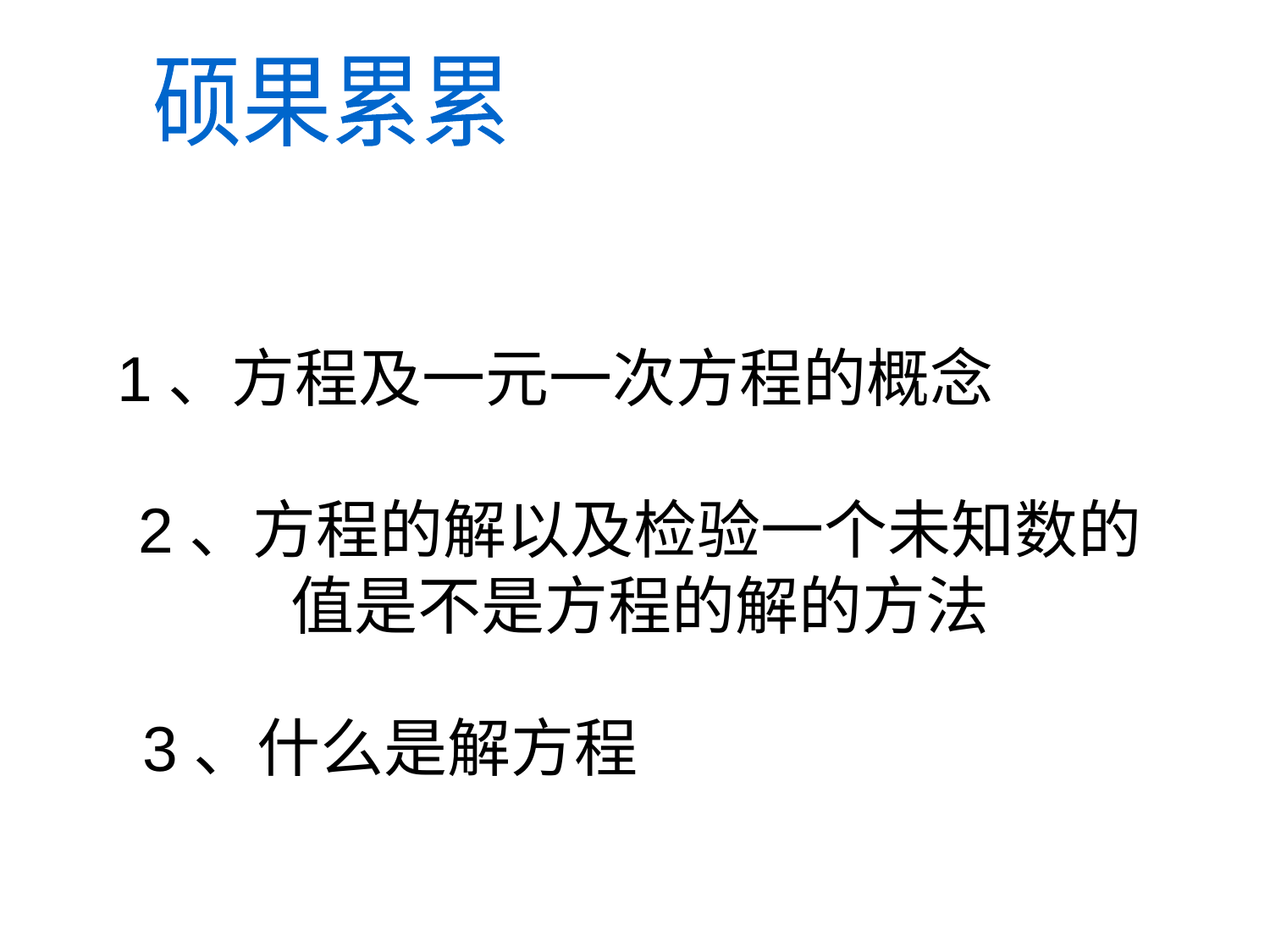

硕果累累
1、方程及一元一次方程的概念
2、方程的解以及检验一个未知数的值是不是方程的解的方法
3、什么是解方程